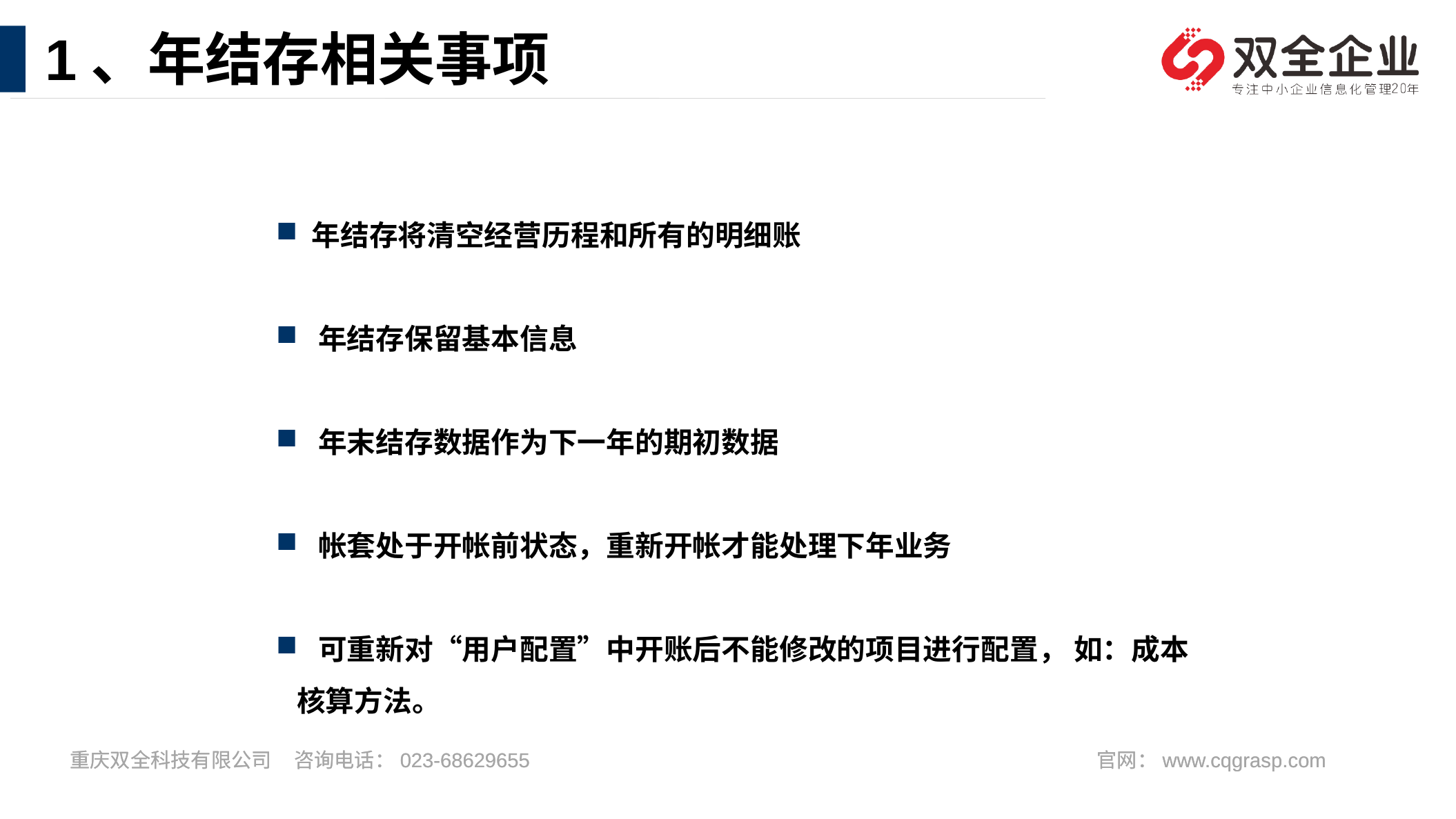

1、年结存相关事项

 年结存将清空经营历程和所有的明细账

  年结存保留基本信息

  年末结存数据作为下一年的期初数据

  帐套处于开帐前状态，重新开帐才能处理下年业务

  可重新对“用户配置”中开账后不能修改的项目进行配置， 如：成本核算方法。